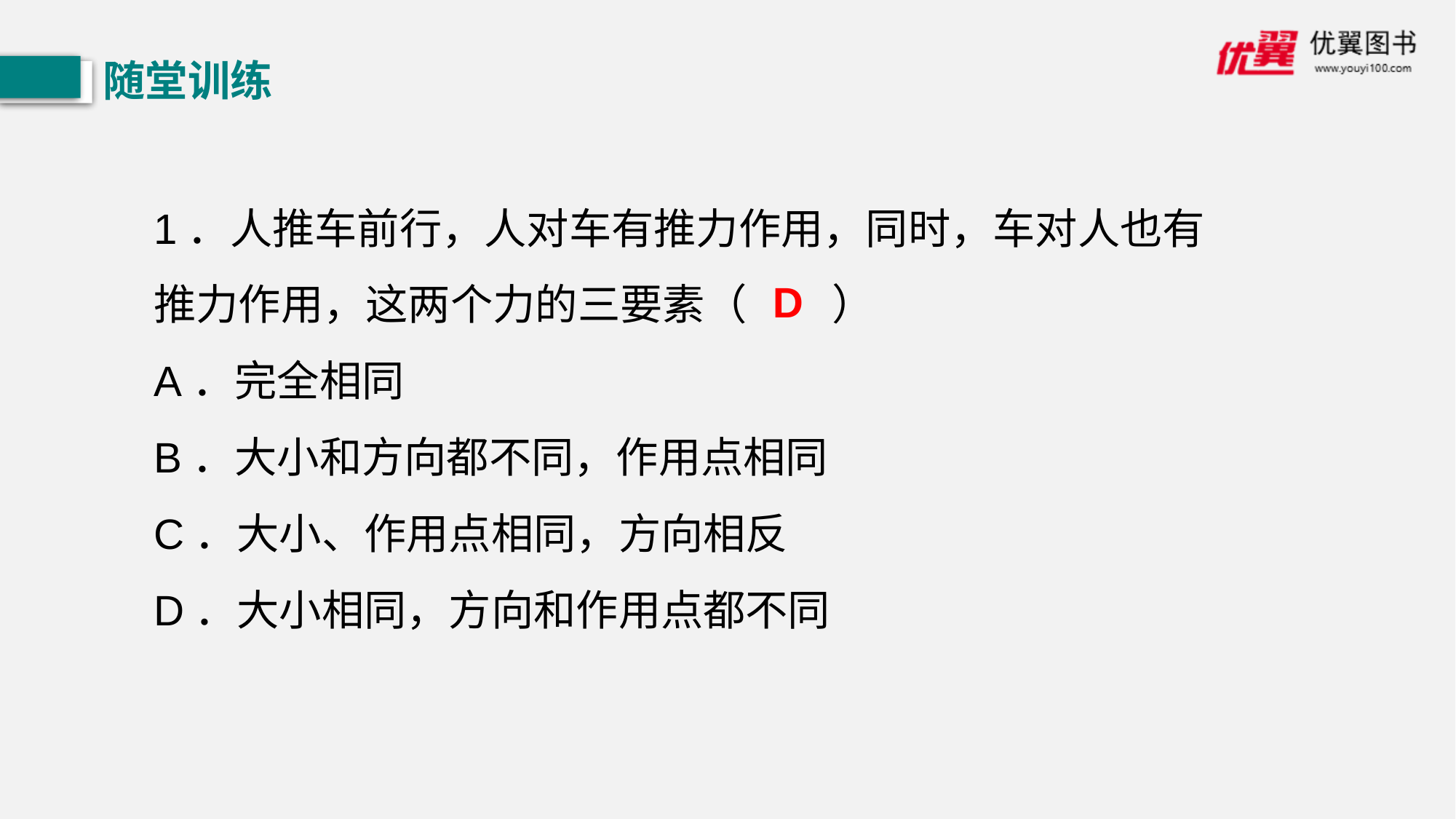

随堂训练

1．人推车前行，人对车有推力作用，同时，车对人也有推力作用，这两个力的三要素（　　）
A．完全相同
B．大小和方向都不同，作用点相同
C．大小、作用点相同，方向相反
D．大小相同，方向和作用点都不同
D